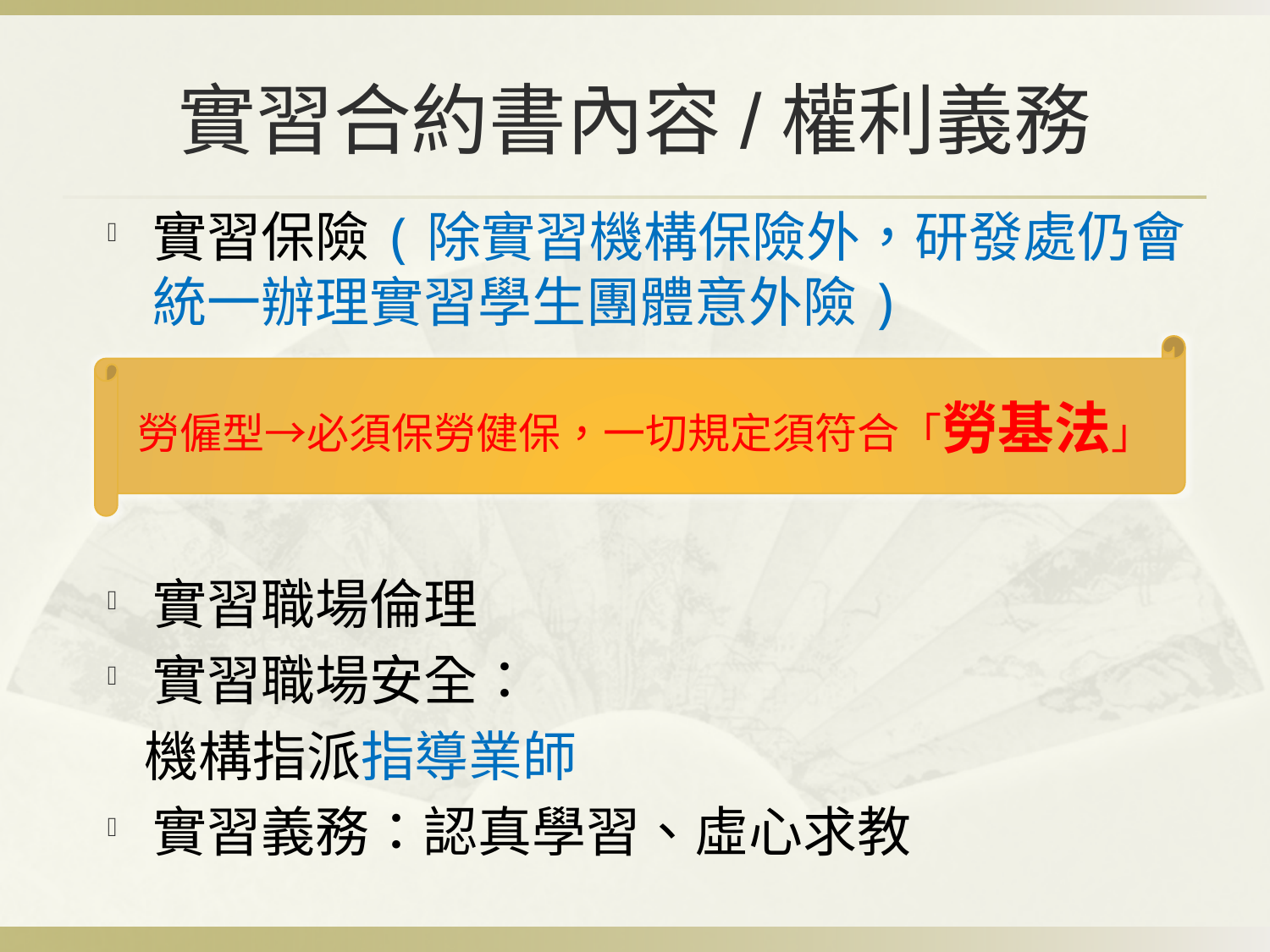

# 實習合約書內容/權利義務
實習保險(除實習機構保險外，研發處仍會統一辦理實習學生團體意外險)

實習職場倫理
實習職場安全：
  機構指派指導業師
實習義務：認真學習、虛心求教

勞僱型→必須保勞健保，一切規定須符合「勞基法」